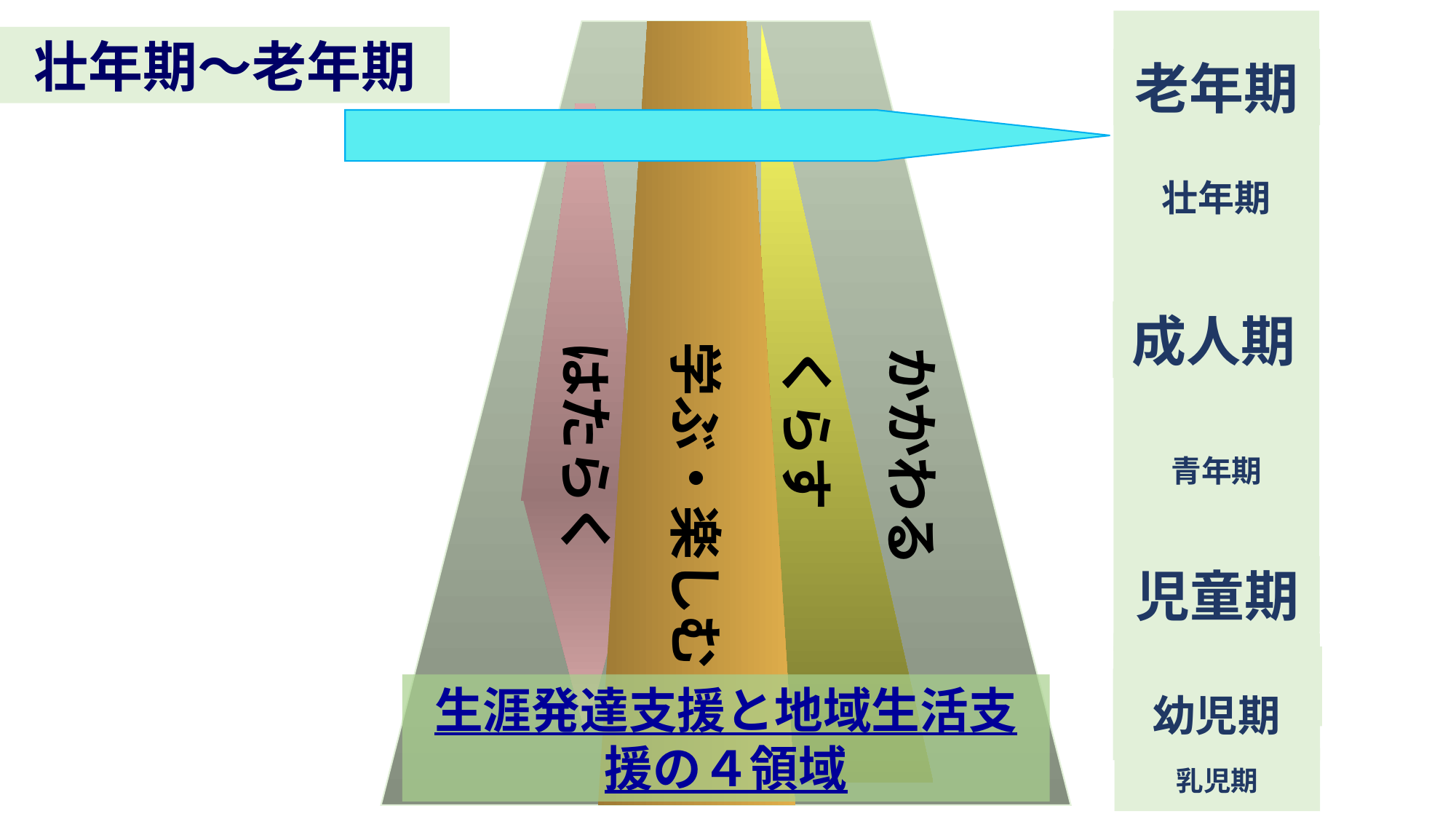

老年期
壮年期
成人期
青年期

乳児期

学ぶ・楽しむ

くらす
壮年期～老年期

はたらく

かかわる
児童期
幼児期
生涯発達支援と地域生活支援の４領域